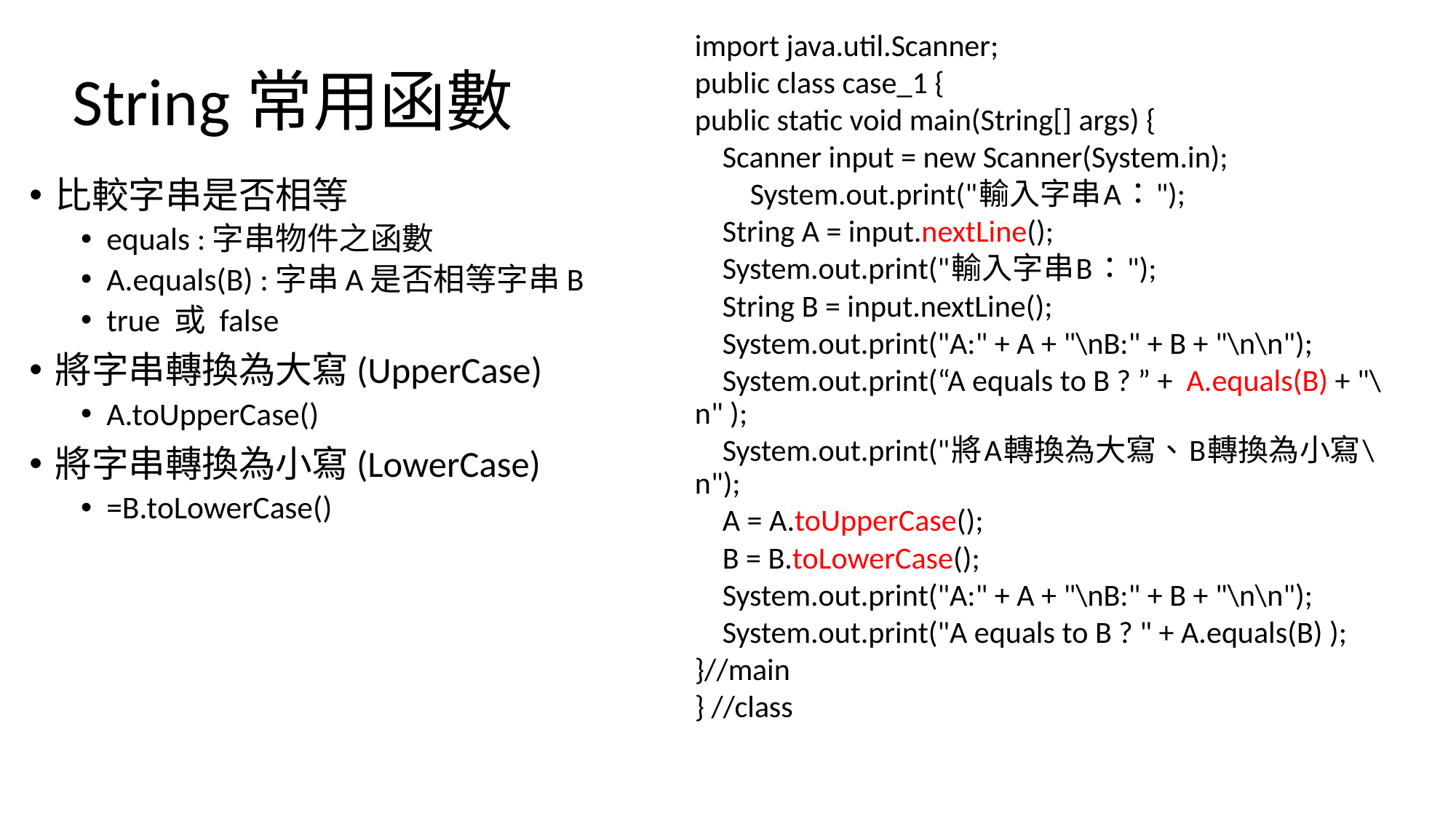

# String常用函數
import java.util.Scanner;
public class case_1 {
public static void main(String[] args) {
    Scanner input = new Scanner(System.in);
        System.out.print("輸入字串A：");
    String A = input.nextLine();
    System.out.print("輸入字串B：");
    String B = input.nextLine();
    System.out.print("A:" + A + "\nB:" + B + "\n\n");
    System.out.print(“A equals to B ? ” +  A.equals(B) + "\n" );
    System.out.print("將A轉換為大寫、B轉換為小寫\n");
    A = A.toUpperCase();
    B = B.toLowerCase();
    System.out.print("A:" + A + "\nB:" + B + "\n\n");
    System.out.print("A equals to B ? " + A.equals(B) );
}//main
} //class

比較字串是否相等
equals :字串物件之函數
A.equals(B) :字串A是否相等字串B
true 或 false
將字串轉換為大寫(UpperCase)
A.toUpperCase()
將字串轉換為小寫(LowerCase)
=B.toLowerCase()